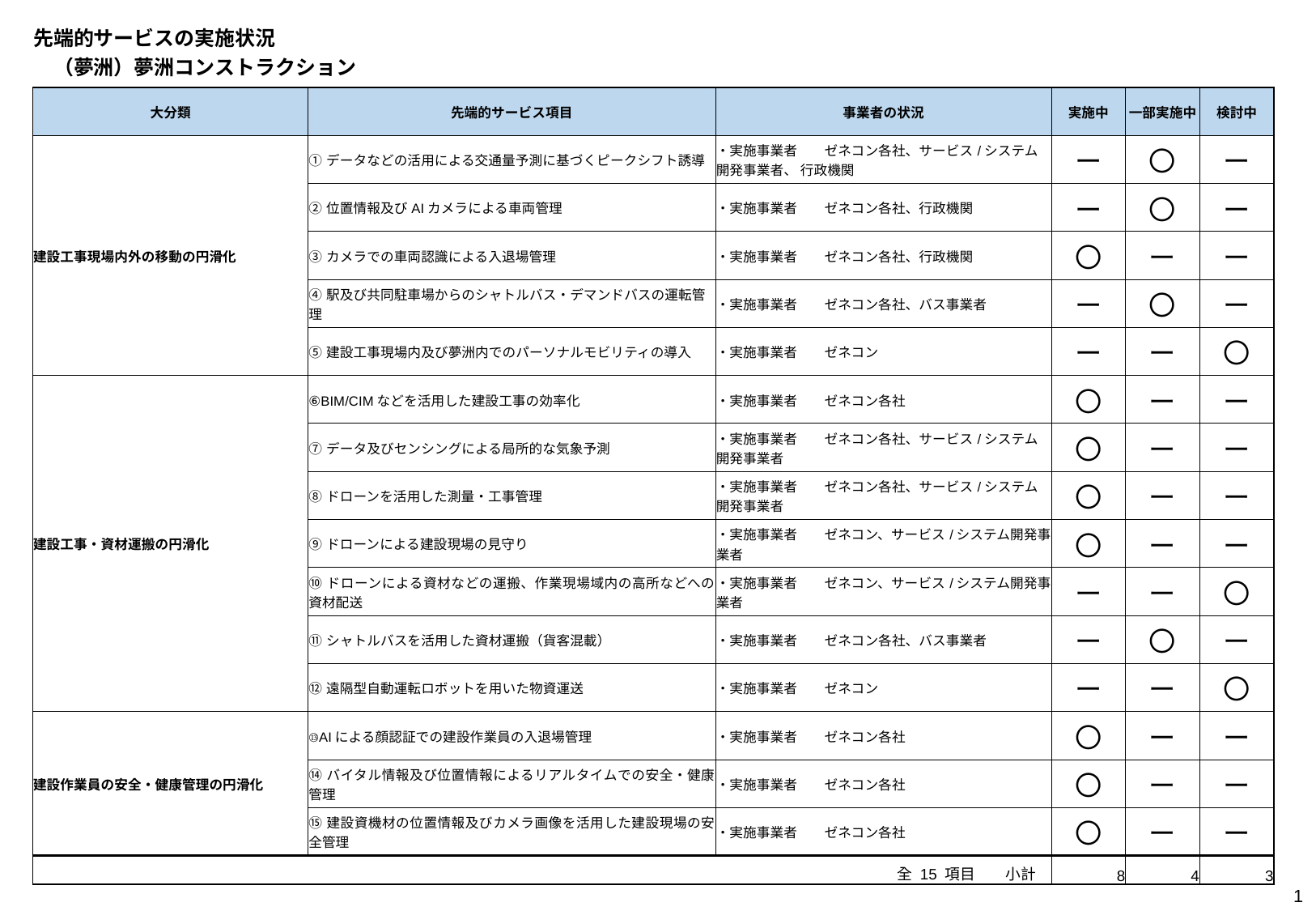

| 先端的サービスの実施状況 　（夢洲）夢洲コンストラクション |  |  |  |  |  |
| --- | --- | --- | --- | --- | --- |
| 大分類 | 先端的サービス項目 | 事業者の状況 | 実施中 | 一部実施中 | 検討中 |
| 建設工事現場内外の移動の円滑化 | ①データなどの活用による交通量予測に基づくピークシフト誘導 | ・実施事業者　　ゼネコン各社、サービス/システム開発事業者、 行政機関 | ー | 〇 | ー |
|  | ②位置情報及びAIカメラによる車両管理 | ・実施事業者　　ゼネコン各社、行政機関 | ー | 〇 | ー |
|  | ③カメラでの車両認識による入退場管理 | ・実施事業者　　ゼネコン各社、行政機関 | 〇 | ー | ー |
|  | ④駅及び共同駐車場からのシャトルバス・デマンドバスの運転管理 | ・実施事業者　　ゼネコン各社、バス事業者 | ー | 〇 | ー |
|  | ⑤建設工事現場内及び夢洲内でのパーソナルモビリティの導入 | ・実施事業者　　ゼネコン | ー | ー | 〇 |
| 建設工事・資材運搬の円滑化 | ⑥BIM/CIMなどを活用した建設工事の効率化 | ・実施事業者　　ゼネコン各社 | 〇 | ー | ー |
|  | ⑦データ及びセンシングによる局所的な気象予測 | ・実施事業者　　ゼネコン各社、サービス/システム開発事業者 | 〇 | ー | ー |
|  | ⑧ドローンを活用した測量・工事管理 | ・実施事業者　　ゼネコン各社、サービス/システム開発事業者 | 〇 | ー | ー |
|  | ⑨ドローンによる建設現場の見守り | ・実施事業者　　ゼネコン、サービス/システム開発事業者 | 〇 | ー | ー |
|  | ⑩ドローンによる資材などの運搬、作業現場域内の高所などへの資材配送 | ・実施事業者　　ゼネコン、サービス/システム開発事業者 | ー | ー | 〇 |
|  | ⑪シャトルバスを活用した資材運搬（貨客混載） | ・実施事業者　　ゼネコン各社、バス事業者 | ー | 〇 | ー |
|  | ⑫遠隔型自動運転ロボットを用いた物資運送 | ・実施事業者　　ゼネコン | ー | ー | 〇 |
| 建設作業員の安全・健康管理の円滑化 | ⑬AIによる顔認証での建設作業員の入退場管理 | ・実施事業者　　ゼネコン各社 | 〇 | ー | ー |
|  | ⑭バイタル情報及び位置情報によるリアルタイムでの安全・健康管理 | ・実施事業者　　ゼネコン各社 | 〇 | ー | ー |
|  | ⑮建設資機材の位置情報及びカメラ画像を活用した建設現場の安全管理 | ・実施事業者　　ゼネコン各社 | 〇 | ー | ー |
|  |  | 全 15 項目　　小計 | 8 | 4 | 3 |
1